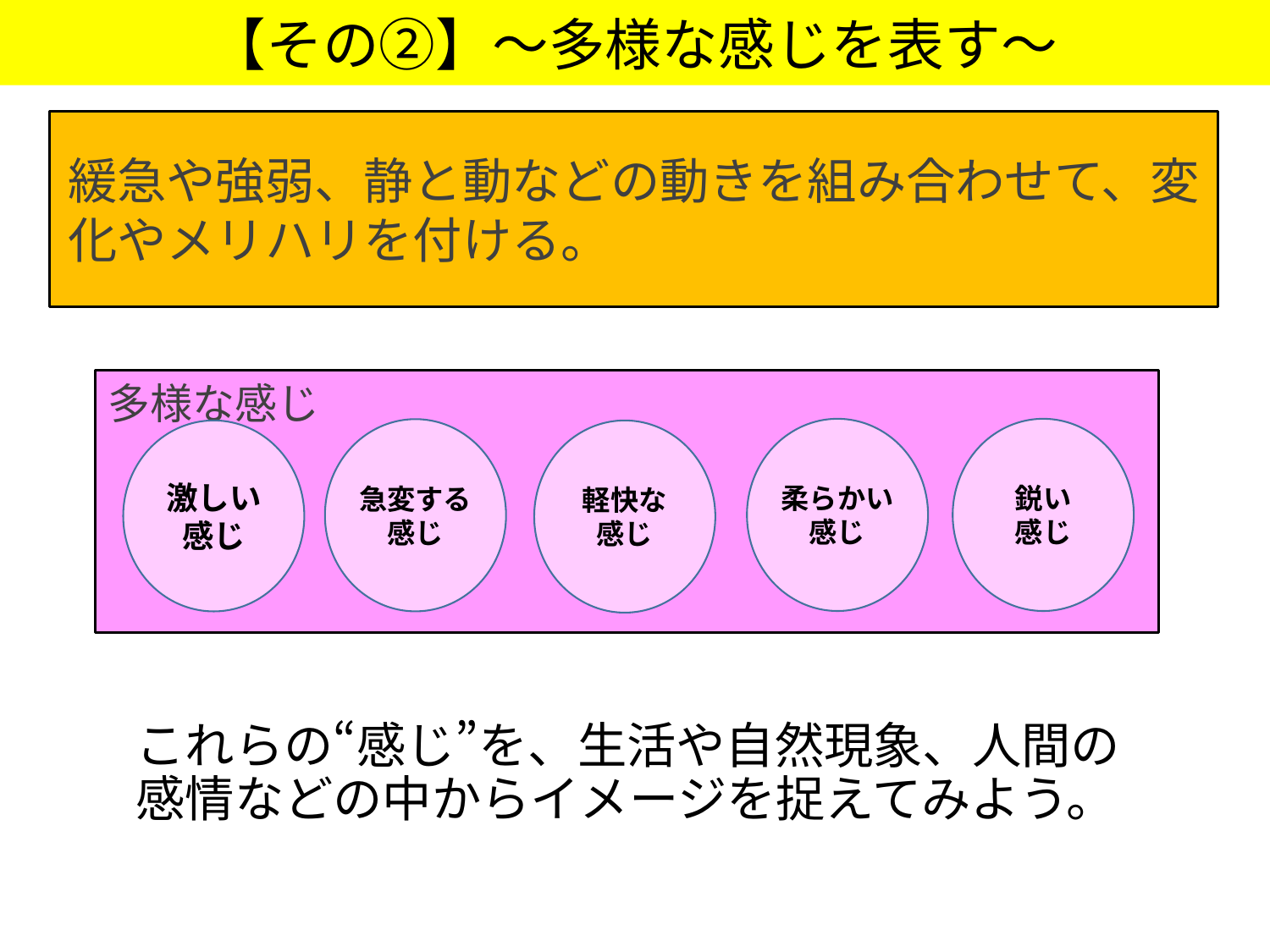

【その②】～多様な感じを表す～
緩急や強弱、静と動などの動きを組み合わせて、変化やメリハリを付ける。
多様な感じ
柔らかい
感じ
鋭い
感じ
急変する
感じ
激しい感じ
軽快な
感じ
これらの“感じ”を、生活や自然現象、人間の感情などの中からイメージを捉えてみよう。